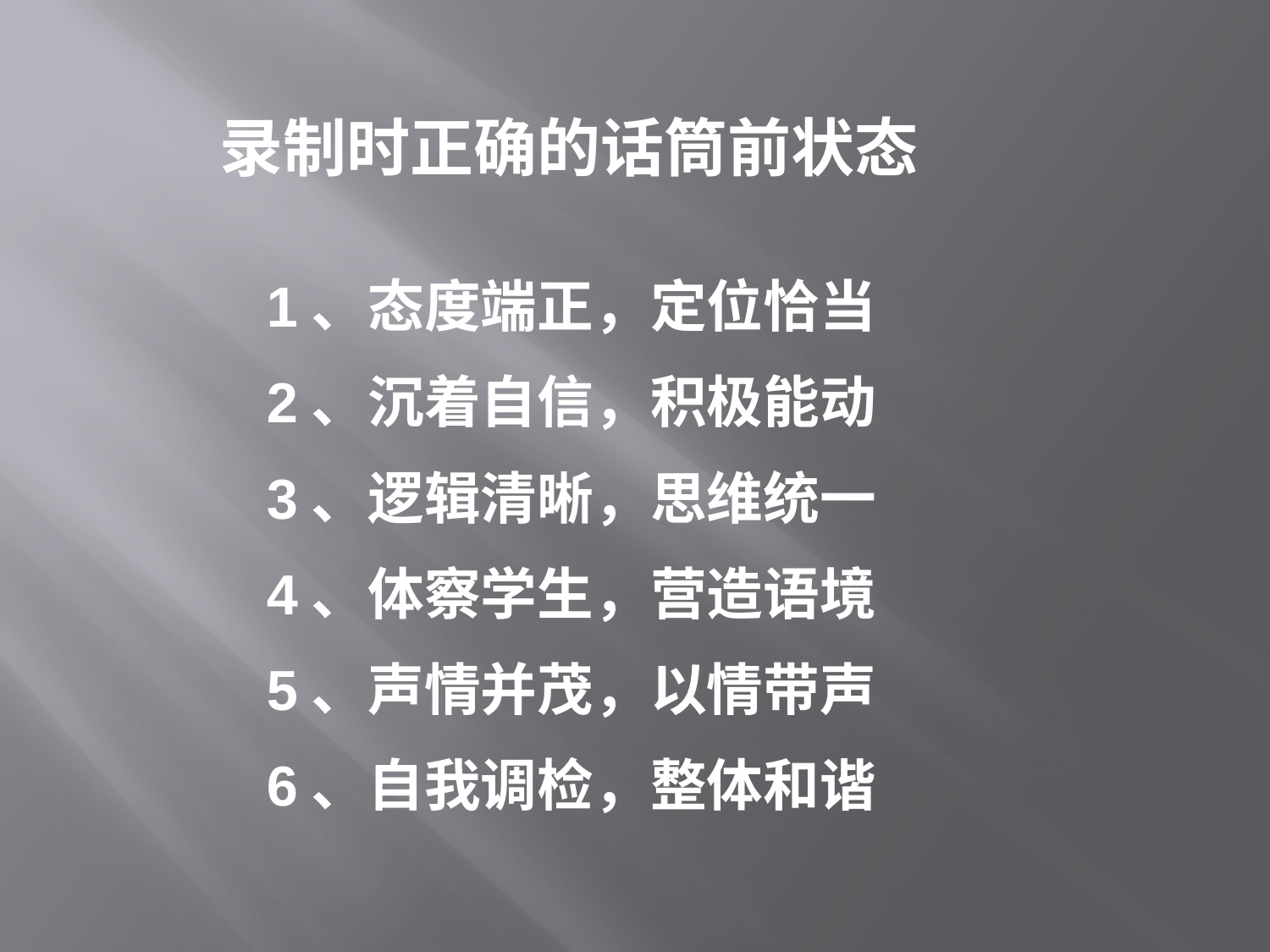

录制时正确的话筒前状态
1、态度端正，定位恰当
2、沉着自信，积极能动
3、逻辑清晰，思维统一
4、体察学生，营造语境
5、声情并茂，以情带声
6、自我调检，整体和谐